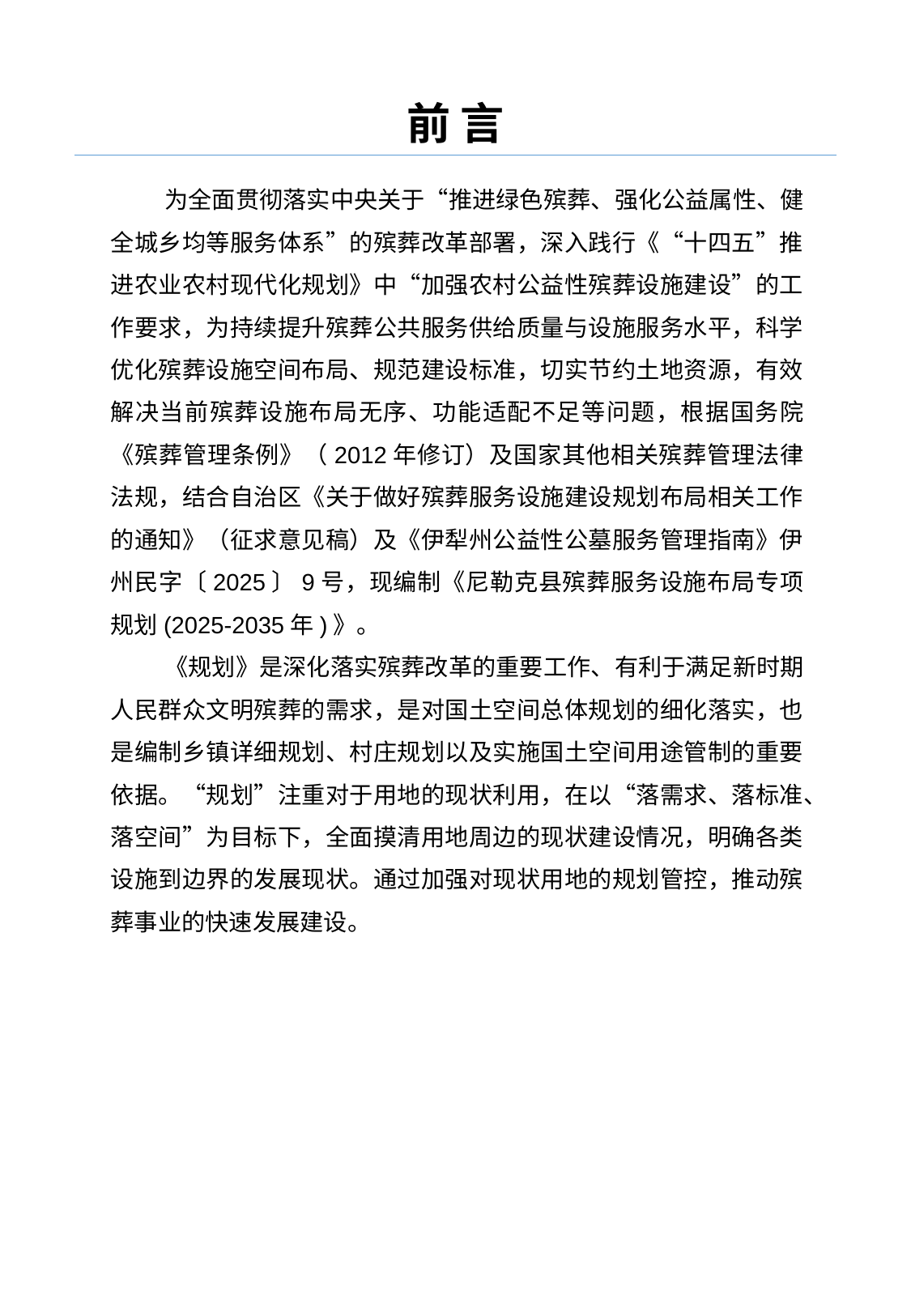

# 前 言
为全面贯彻落实中央关于“推进绿色殡葬、强化公益属性、健全城乡均等服务体系”的殡葬改革部署，深入践行《“十四五”推进农业农村现代化规划》中“加强农村公益性殡葬设施建设”的工作要求，为持续提升殡葬公共服务供给质量与设施服务水平，科学优化殡葬设施空间布局、规范建设标准，切实节约土地资源，有效解决当前殡葬设施布局无序、功能适配不足等问题，根据国务院《殡葬管理条例》（2012年修订）及国家其他相关殡葬管理法律法规，结合自治区《关于做好殡葬服务设施建设规划布局相关工作的通知》（征求意见稿）及《伊犁州公益性公墓服务管理指南》伊州民字〔2025〕9号，现编制《尼勒克县殡葬服务设施布局专项规划(2025-2035年)》。
《规划》是深化落实殡葬改革的重要工作、有利于满足新时期人民群众文明殡葬的需求，是对国土空间总体规划的细化落实，也是编制乡镇详细规划、村庄规划以及实施国土空间用途管制的重要依据。“规划”注重对于用地的现状利用，在以“落需求、落标准、落空间”为目标下，全面摸清用地周边的现状建设情况，明确各类设施到边界的发展现状。通过加强对现状用地的规划管控，推动殡葬事业的快速发展建设。